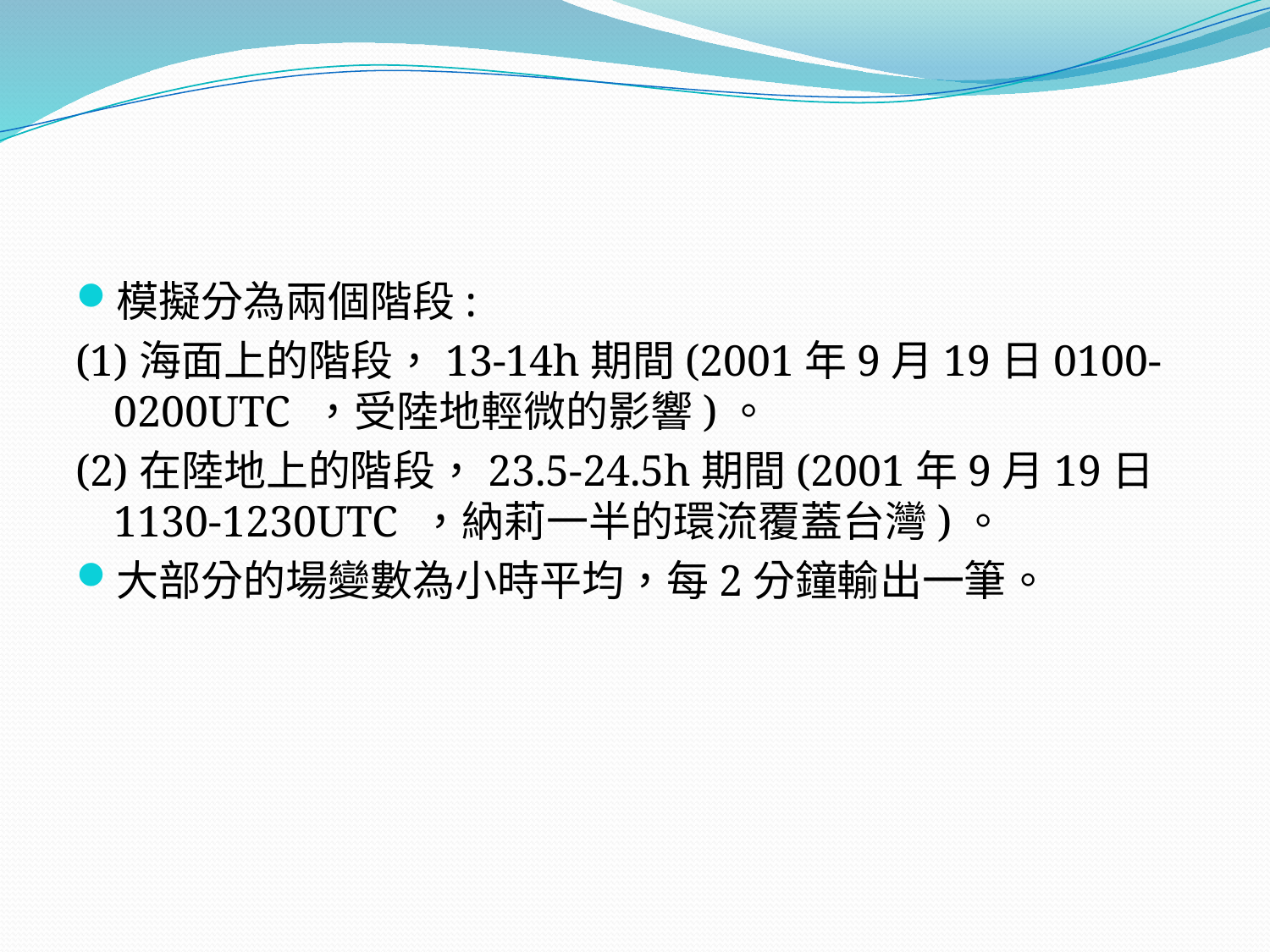

#
模擬分為兩個階段:
(1)海面上的階段，13-14h期間(2001年9月19日0100-0200UTC ，受陸地輕微的影響)。
(2)在陸地上的階段，23.5-24.5h期間(2001年9月19日1130-1230UTC ，納莉一半的環流覆蓋台灣)。
大部分的場變數為小時平均，每2分鐘輸出一筆。